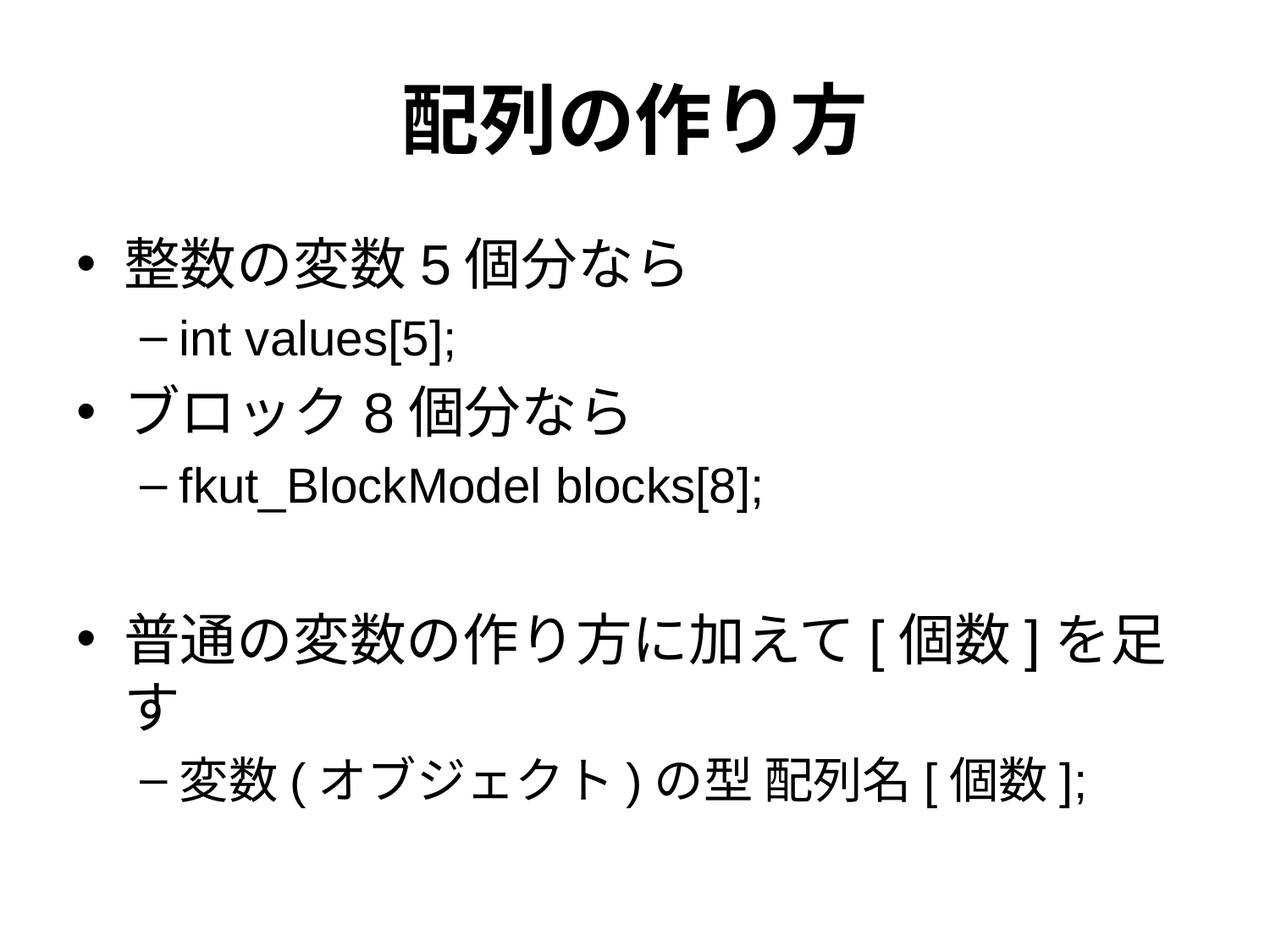

# 配列の作り方
整数の変数5個分なら
int values[5];
ブロック8個分なら
fkut_BlockModel blocks[8];

普通の変数の作り方に加えて[個数]を足す
変数(オブジェクト)の型 配列名[個数];